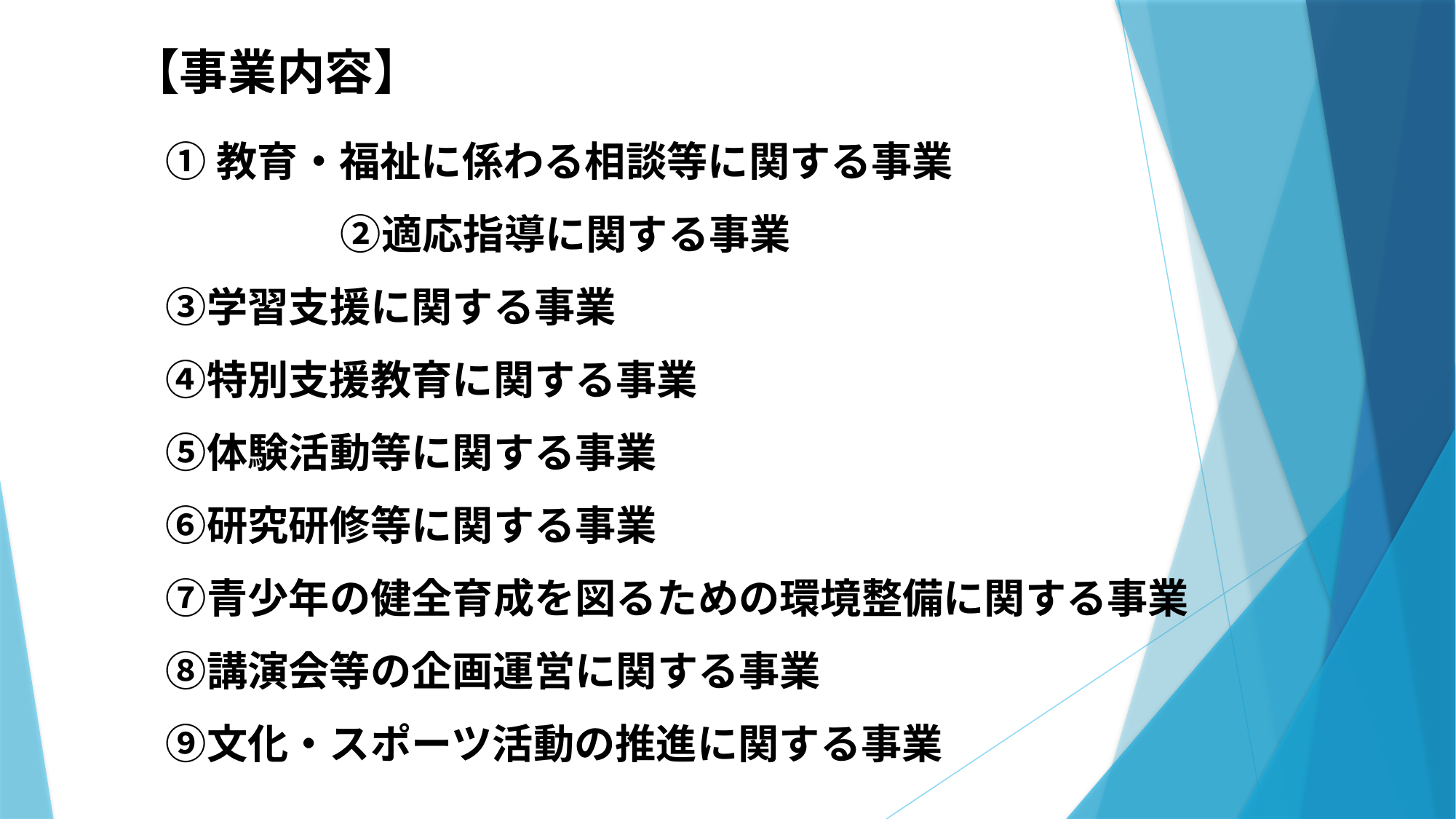

【事業内容】
# ①教育・福祉に係わる相談等に関する事業                 　　　　          ②適応指導に関する事業 ③学習支援に関する事業 ④特別支援教育に関する事業 ⑤体験活動等に関する事業 ⑥研究研修等に関する事業 ⑦青少年の健全育成を図るための環境整備に関する事業 ⑧講演会等の企画運営に関する事業 ⑨文化・スポーツ活動の推進に関する事業